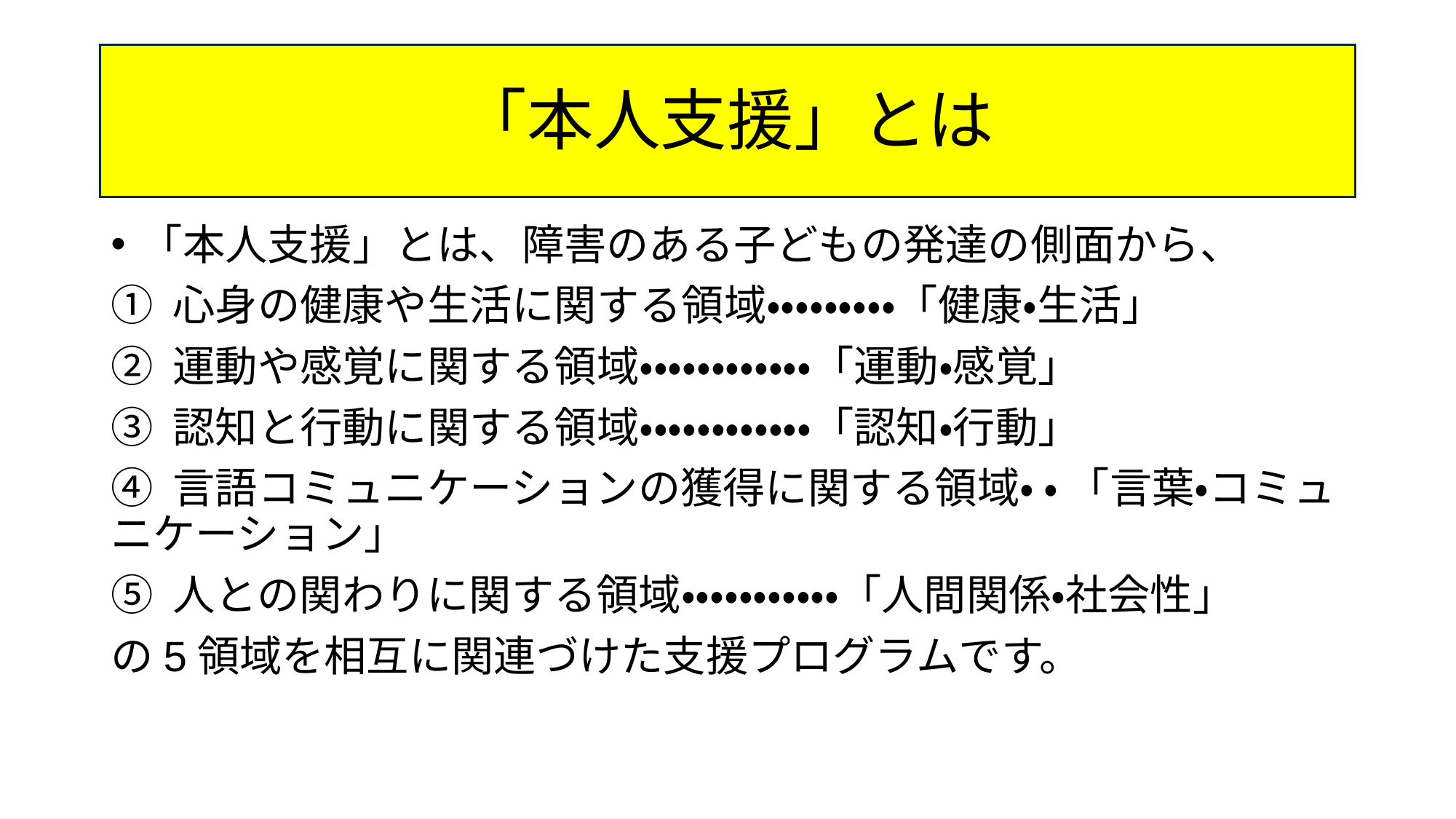

# 「本人支援」とは

「本人支援」とは、障害のある子どもの発達の側面から、
① 心身の健康や生活に関する領域・・・・・・・・・「健康・生活」
② 運動や感覚に関する領域・・・・・・・・・・・・「運動・感覚」
③ 認知と行動に関する領域・・・・・・・・・・・・「認知・行動」
④ 言語コミュニケーションの獲得に関する領域・ ・ 「言葉・コミュニケーション」
⑤ 人との関わりに関する領域・・・・・・・・・・・「人間関係・社会性」
の5領域を相互に関連づけた支援プログラムです。